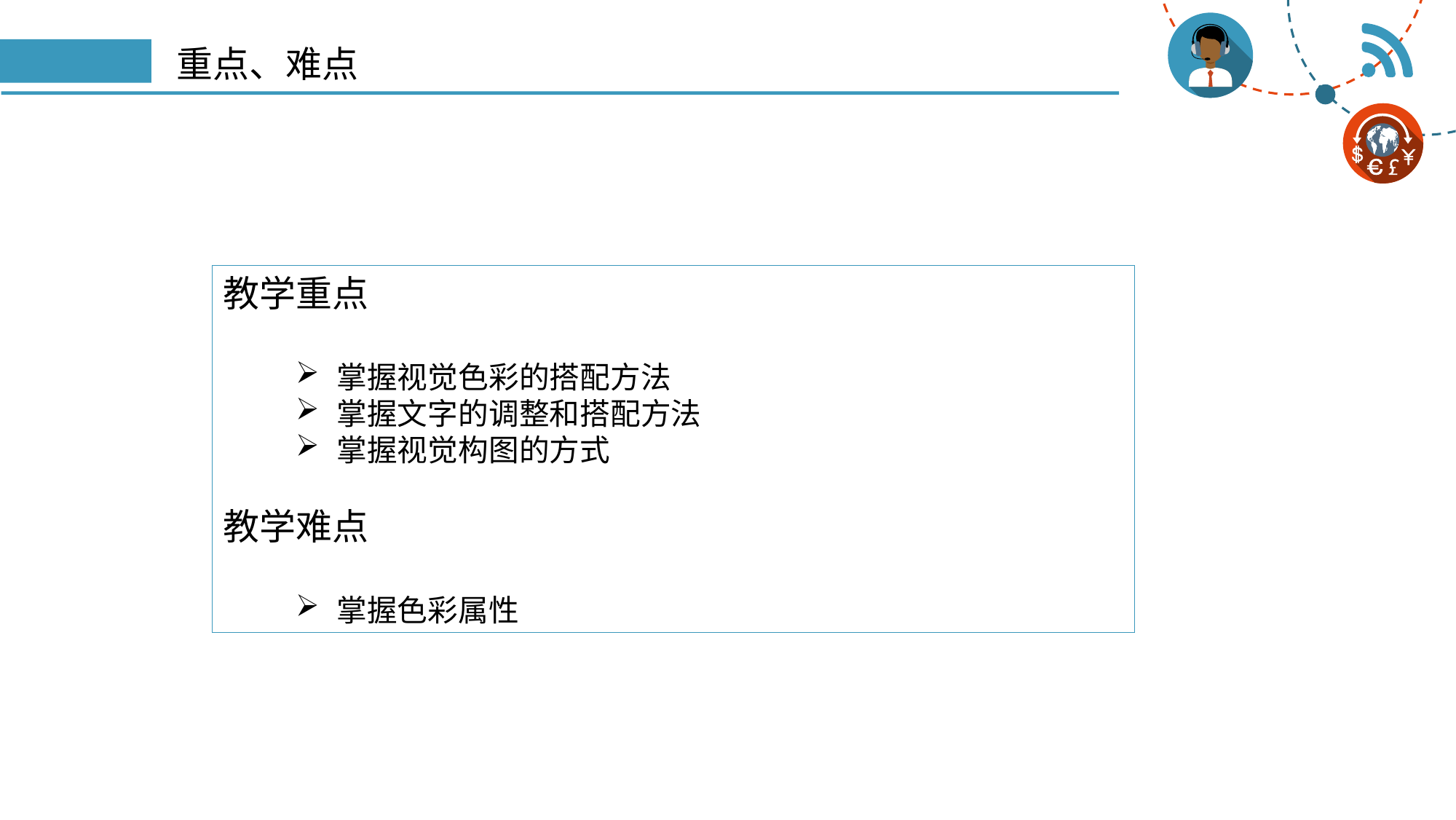

# 重点、难点
教学重点

掌握视觉色彩的搭配方法
掌握文字的调整和搭配方法
掌握视觉构图的方式

教学难点

掌握色彩属性